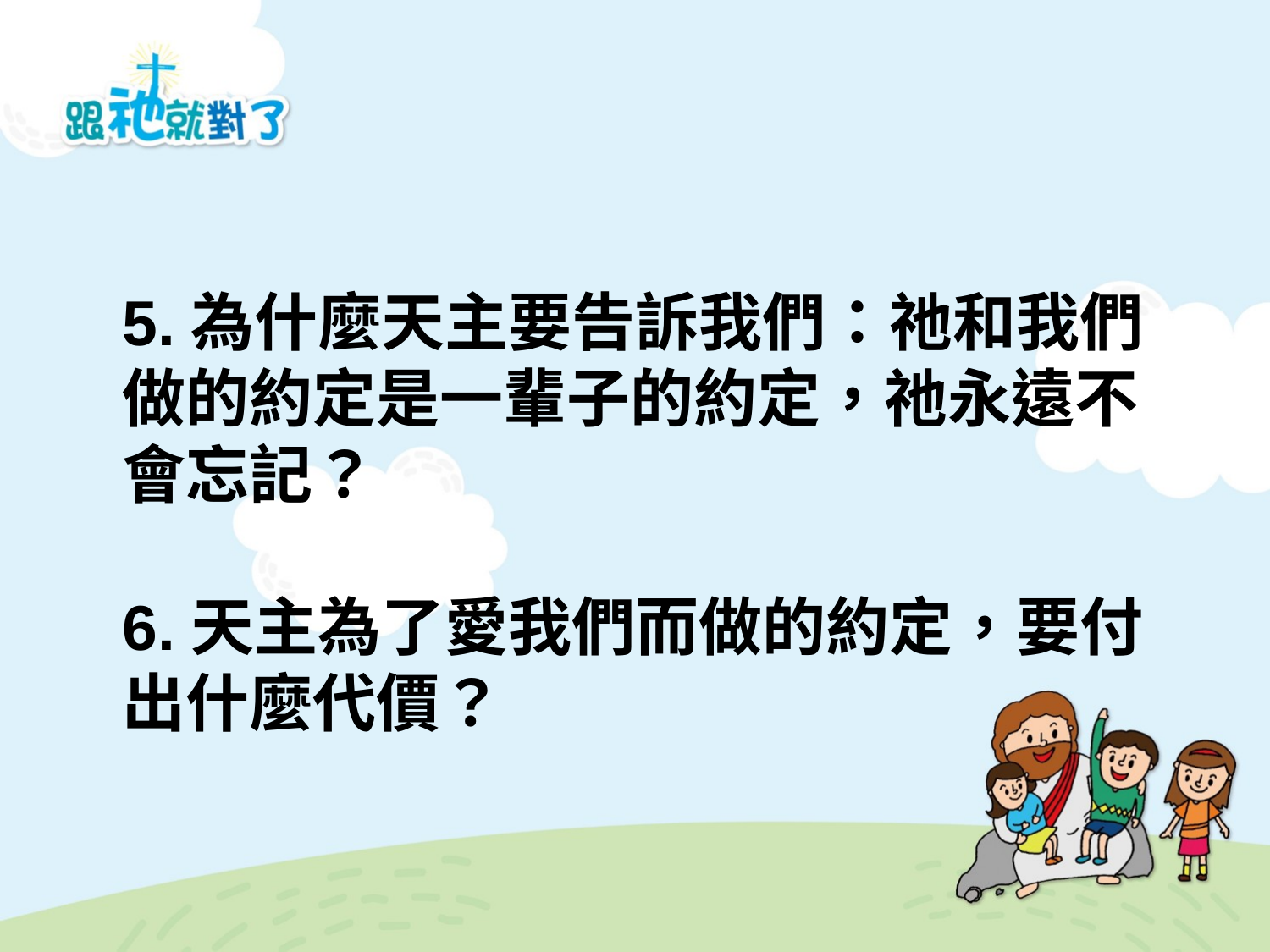

5.為什麼天主要告訴我們：祂和我們做的約定是一輩子的約定，祂永遠不會忘記？

6.天主為了愛我們而做的約定，要付出什麼代價？